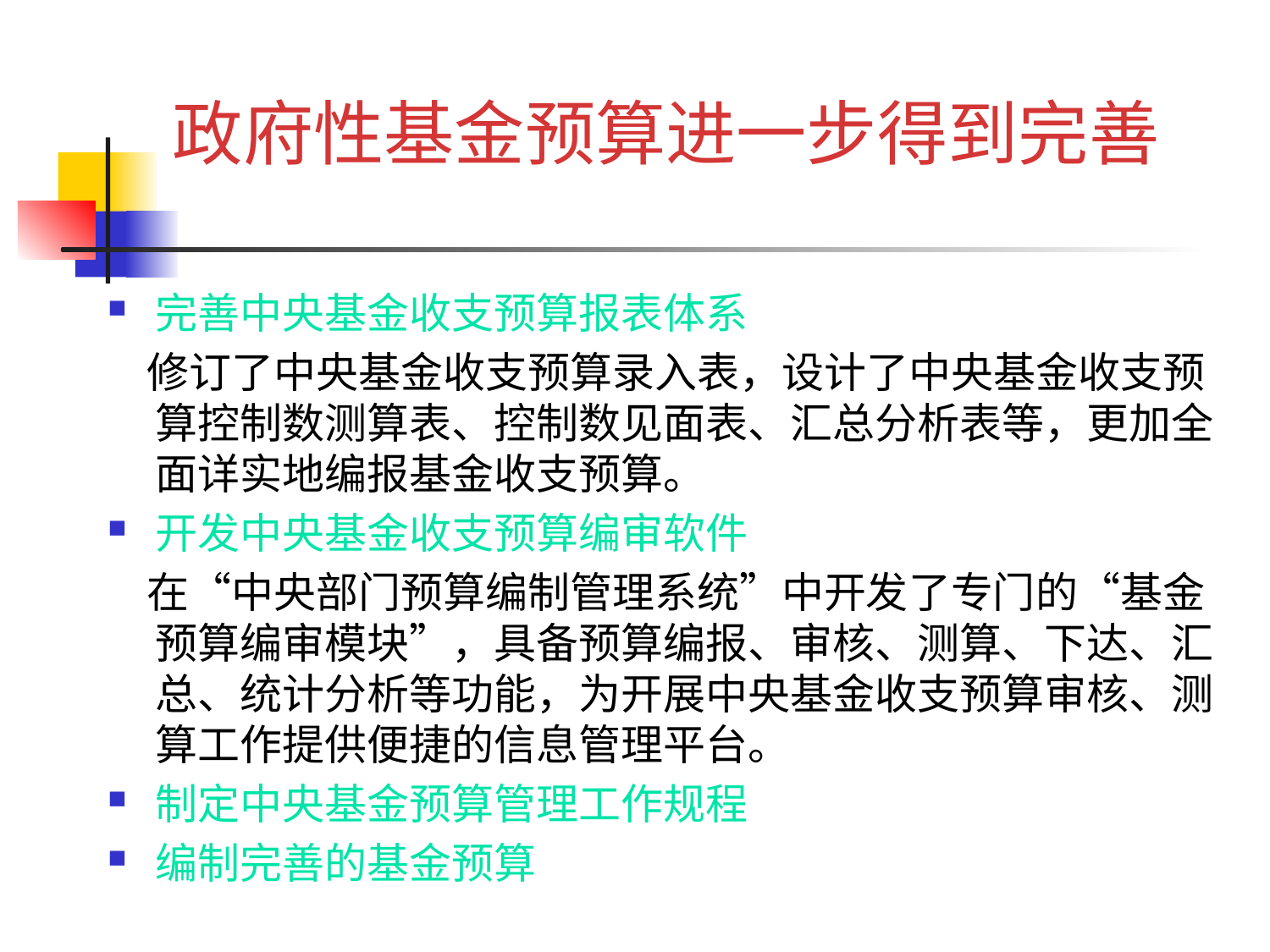

政府性基金预算进一步得到完善
完善中央基金收支预算报表体系
   修订了中央基金收支预算录入表，设计了中央基金收支预算控制数测算表、控制数见面表、汇总分析表等，更加全面详实地编报基金收支预算。
开发中央基金收支预算编审软件
   在“中央部门预算编制管理系统”中开发了专门的“基金预算编审模块”，具备预算编报、审核、测算、下达、汇总、统计分析等功能，为开展中央基金收支预算审核、测算工作提供便捷的信息管理平台。
制定中央基金预算管理工作规程
编制完善的基金预算